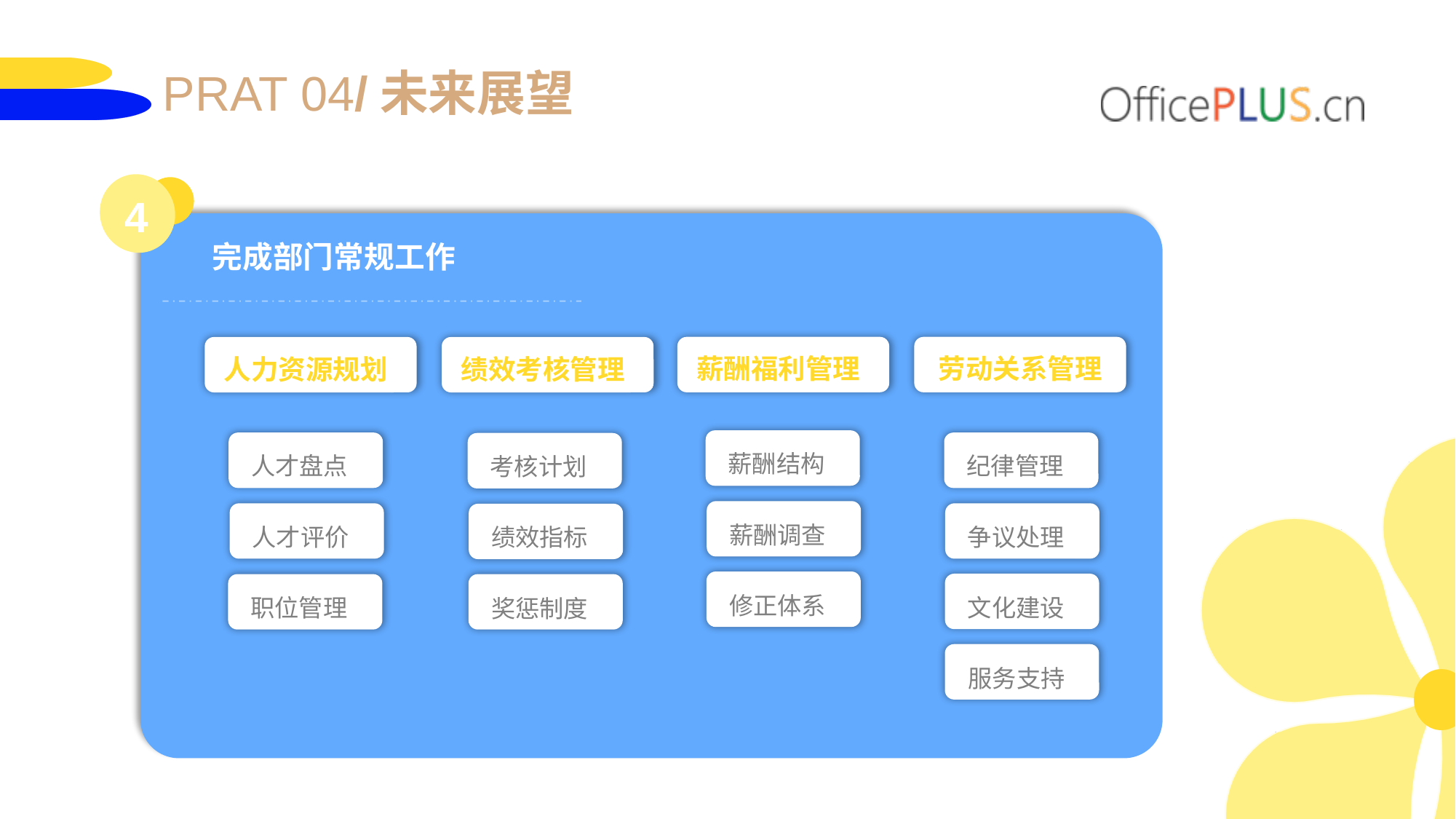

PRAT 04/未来展望

4

完成部门常规工作

薪酬福利管理
劳动关系管理
人力资源规划
绩效考核管理

薪酬结构
人才盘点
纪律管理
考核计划

薪酬调查
人才评价
争议处理
绩效指标

修正体系
职位管理
文化建设
奖惩制度

服务支持